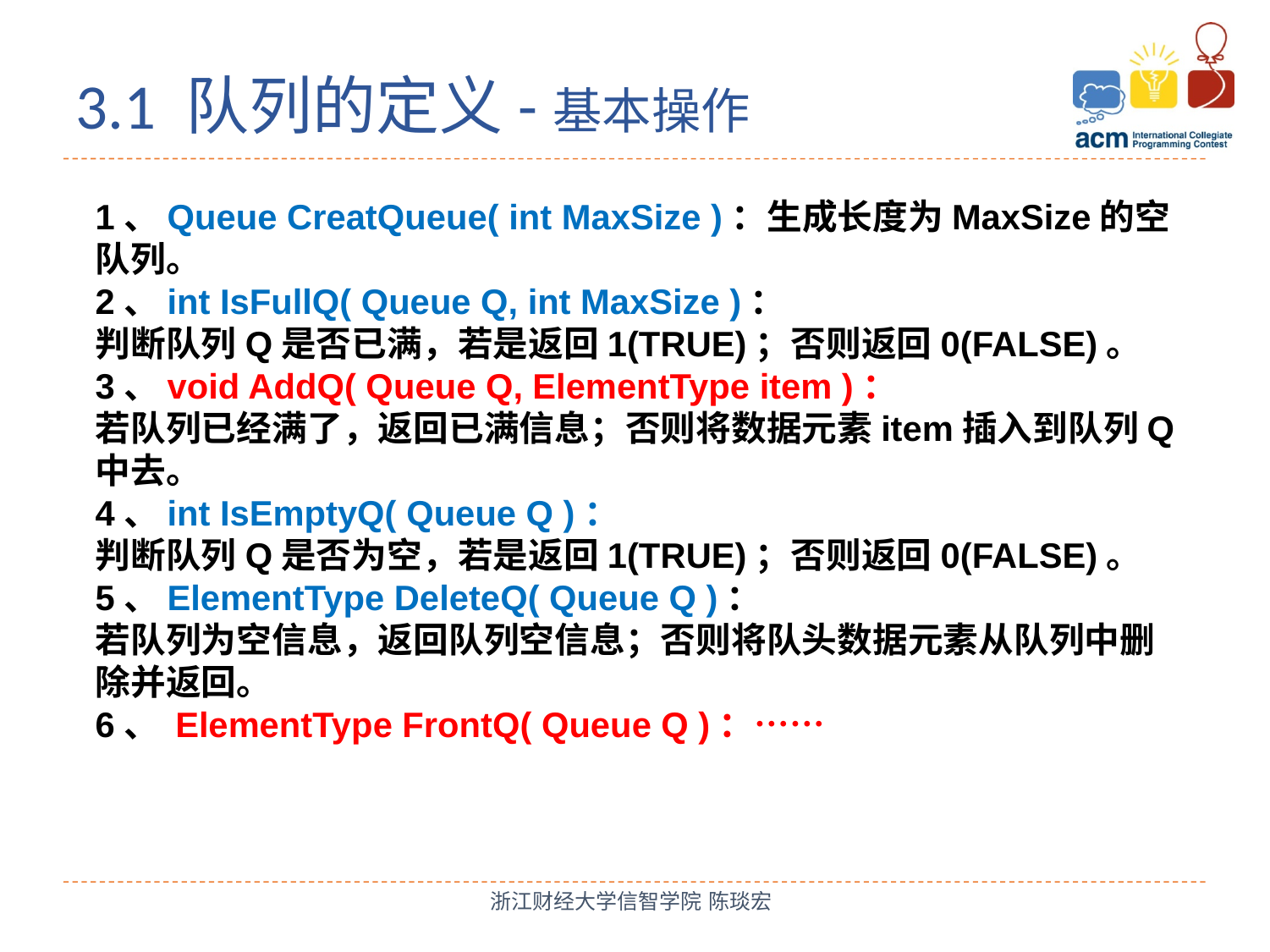

3.1 队列的定义-基本操作
1、Queue CreatQueue( int MaxSize )：生成长度为MaxSize的空队列。
2、int IsFullQ( Queue Q, int MaxSize )：
判断队列Q是否已满，若是返回1(TRUE)；否则返回0(FALSE)。
3、void AddQ( Queue Q, ElementType item )：
若队列已经满了，返回已满信息；否则将数据元素item插入到队列Q中去。
4、int IsEmptyQ( Queue Q )：
判断队列Q是否为空，若是返回1(TRUE)；否则返回0(FALSE)。
5、ElementType DeleteQ( Queue Q )：
若队列为空信息，返回队列空信息；否则将队头数据元素从队列中删除并返回。
6、 ElementType FrontQ( Queue Q )：……
浙江财经大学信智学院 陈琰宏
4